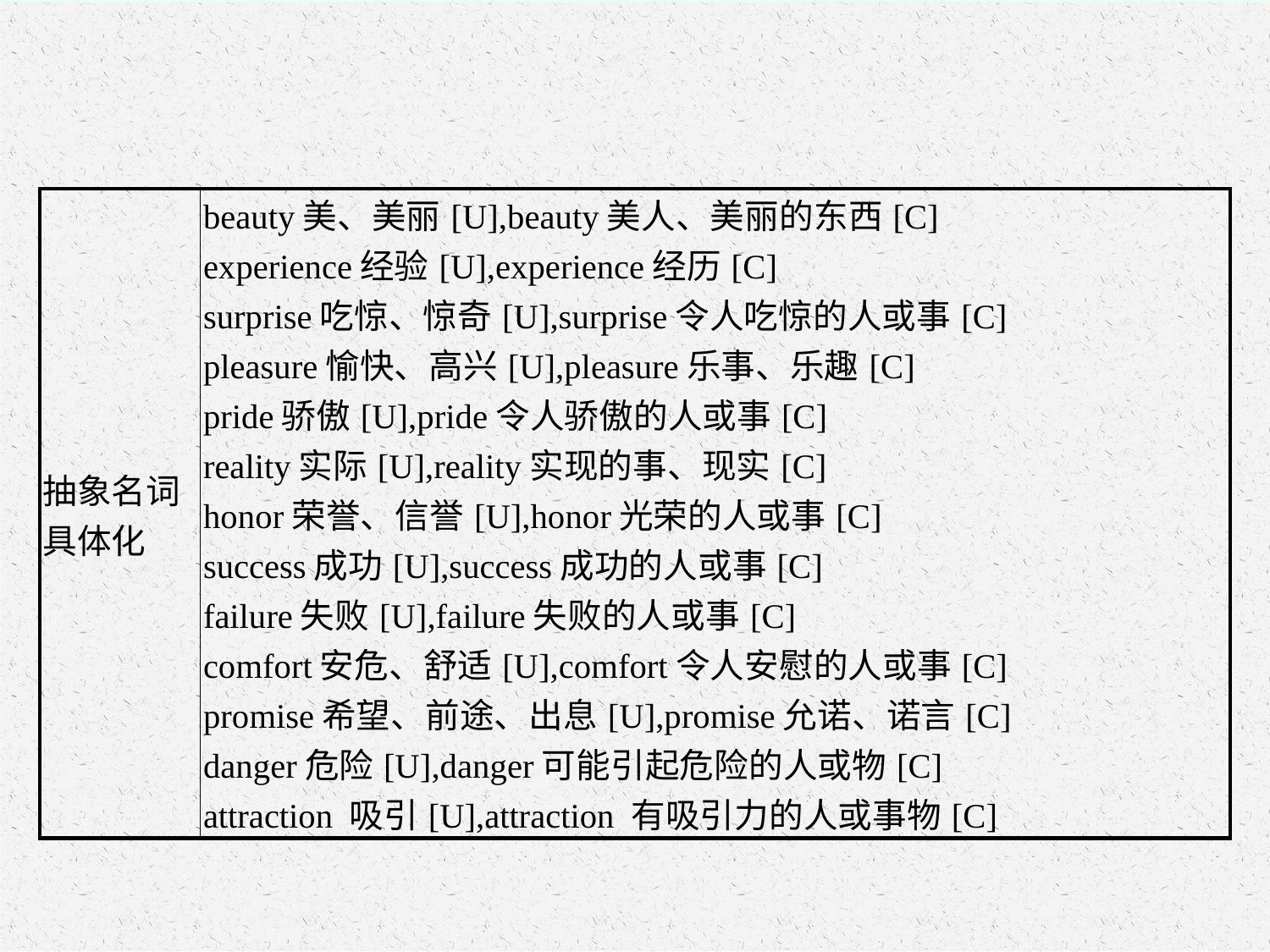

| 抽象名词 具体化 | beauty美、美丽[U],beauty美人、美丽的东西[C] experience经验[U],experience经历[C] surprise吃惊、惊奇[U],surprise令人吃惊的人或事[C] pleasure愉快、高兴[U],pleasure乐事、乐趣[C] pride骄傲[U],pride令人骄傲的人或事[C] reality实际[U],reality实现的事、现实[C] honor荣誉、信誉[U],honor光荣的人或事[C] success成功[U],success成功的人或事[C] failure失败[U],failure失败的人或事[C] comfort安危、舒适[U],comfort令人安慰的人或事[C] promise希望、前途、出息[U],promise允诺、诺言[C] danger危险[U],danger可能引起危险的人或物[C] attraction 吸引[U],attraction 有吸引力的人或事物[C] |
| --- | --- |